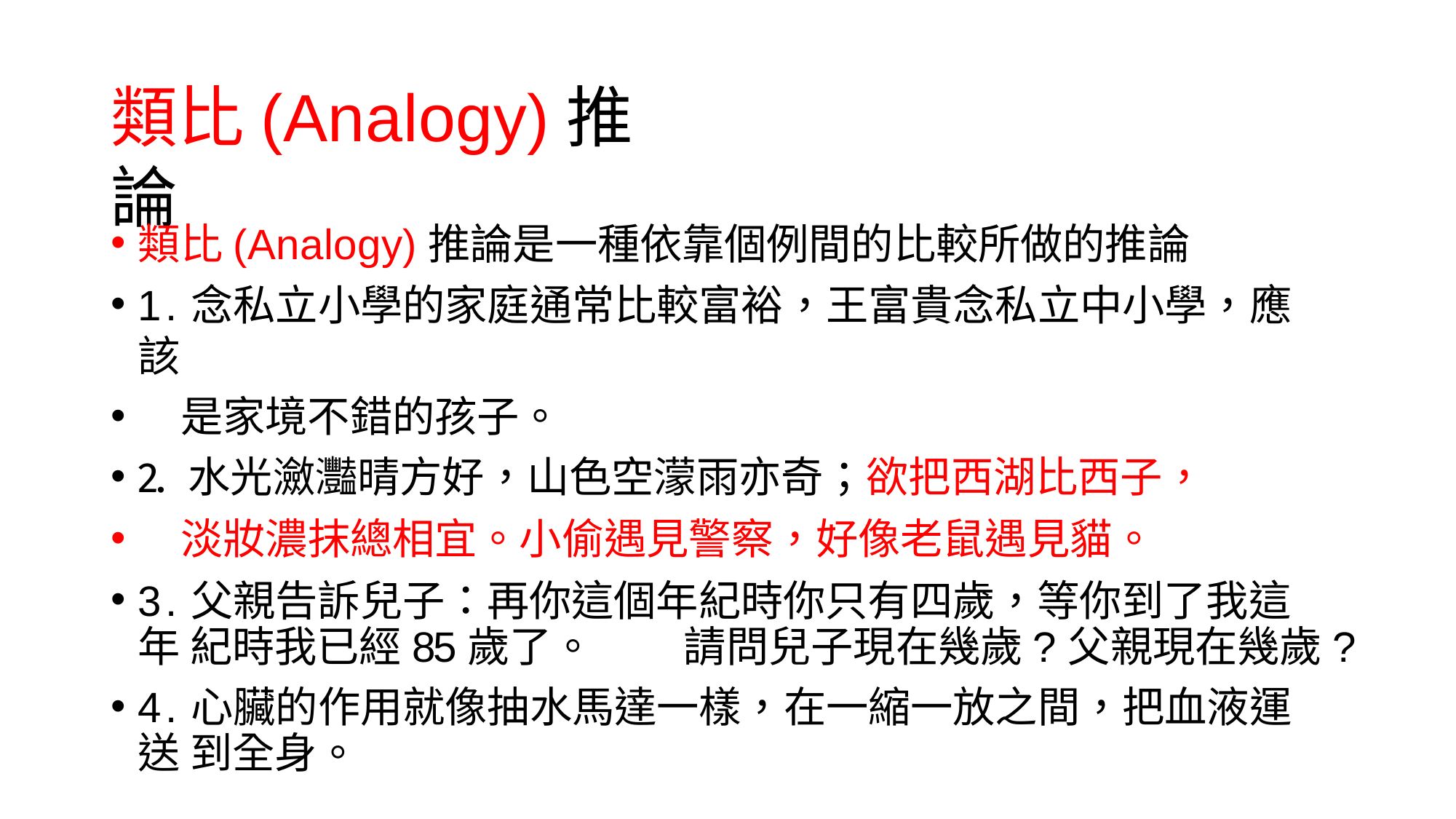

# 類比(Analogy)推論
類比(Analogy)推論是一種依靠個例間的比較所做的推論
1.念私立小學的家庭通常比較富裕，王富貴念私立中小學，應該
是家境不錯的孩子。
2. 水光瀲灩晴方好，山色空濛雨亦奇；欲把西湖比西子，
淡妝濃抹總相宜。小偷遇見警察，好像老鼠遇見貓。
3.父親告訴兒子：再你這個年紀時你只有四歲，等你到了我這年 紀時我已經85歲了。	請問兒子現在幾歲?父親現在幾歲?
4.心臟的作用就像抽水馬達一樣，在一縮一放之間，把血液運送 到全身。